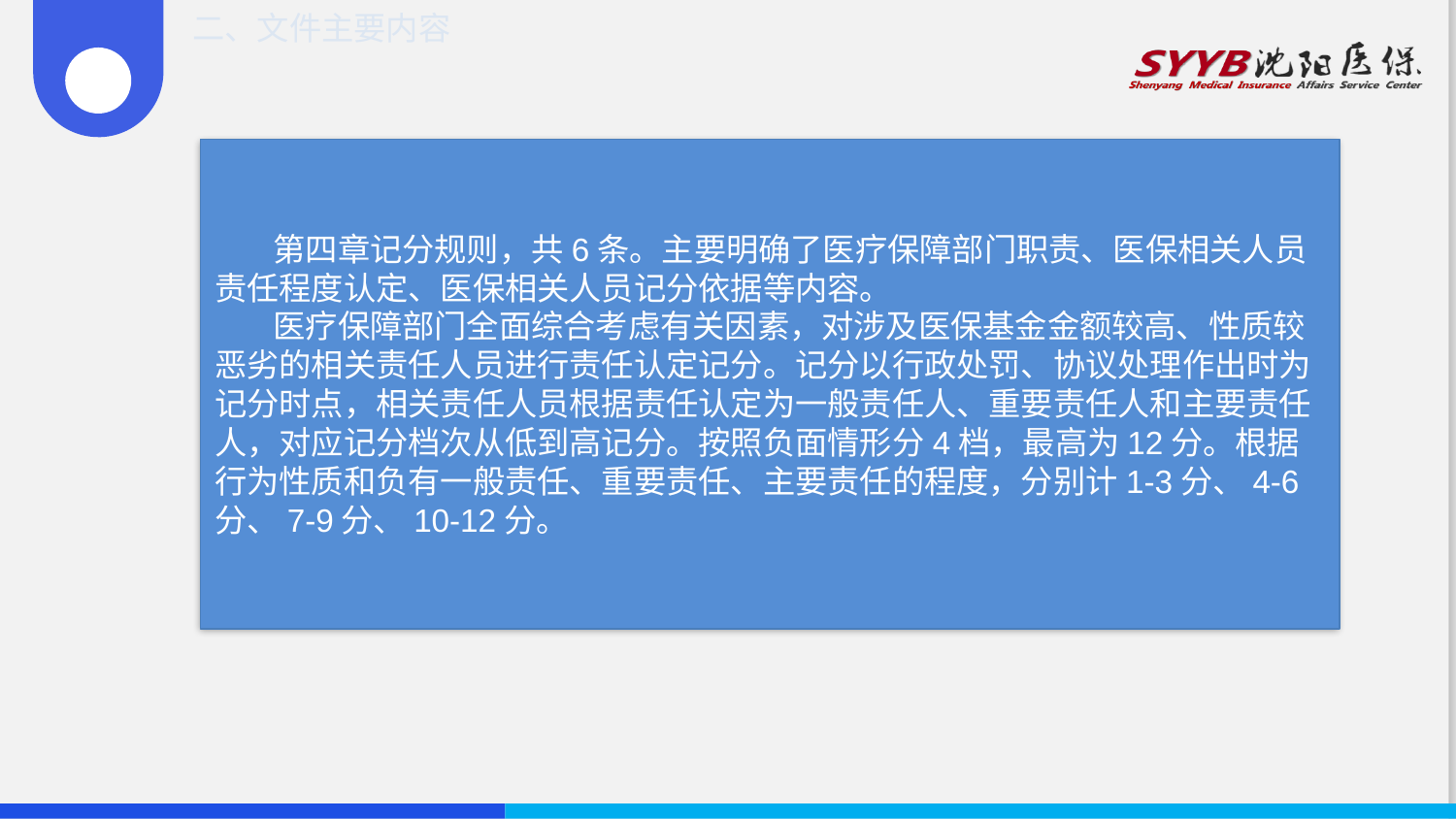

二、文件主要内容
       第四章记分规则，共6条。主要明确了医疗保障部门职责、医保相关人员责任程度认定、医保相关人员记分依据等内容。
       医疗保障部门全面综合考虑有关因素，对涉及医保基金金额较高、性质较恶劣的相关责任人员进行责任认定记分。记分以行政处罚、协议处理作出时为记分时点，相关责任人员根据责任认定为一般责任人、重要责任人和主要责任人，对应记分档次从低到高记分。按照负面情形分4档，最高为12分。根据行为性质和负有一般责任、重要责任、主要责任的程度，分别计1-3分、4-6分、7-9分、10-12分。